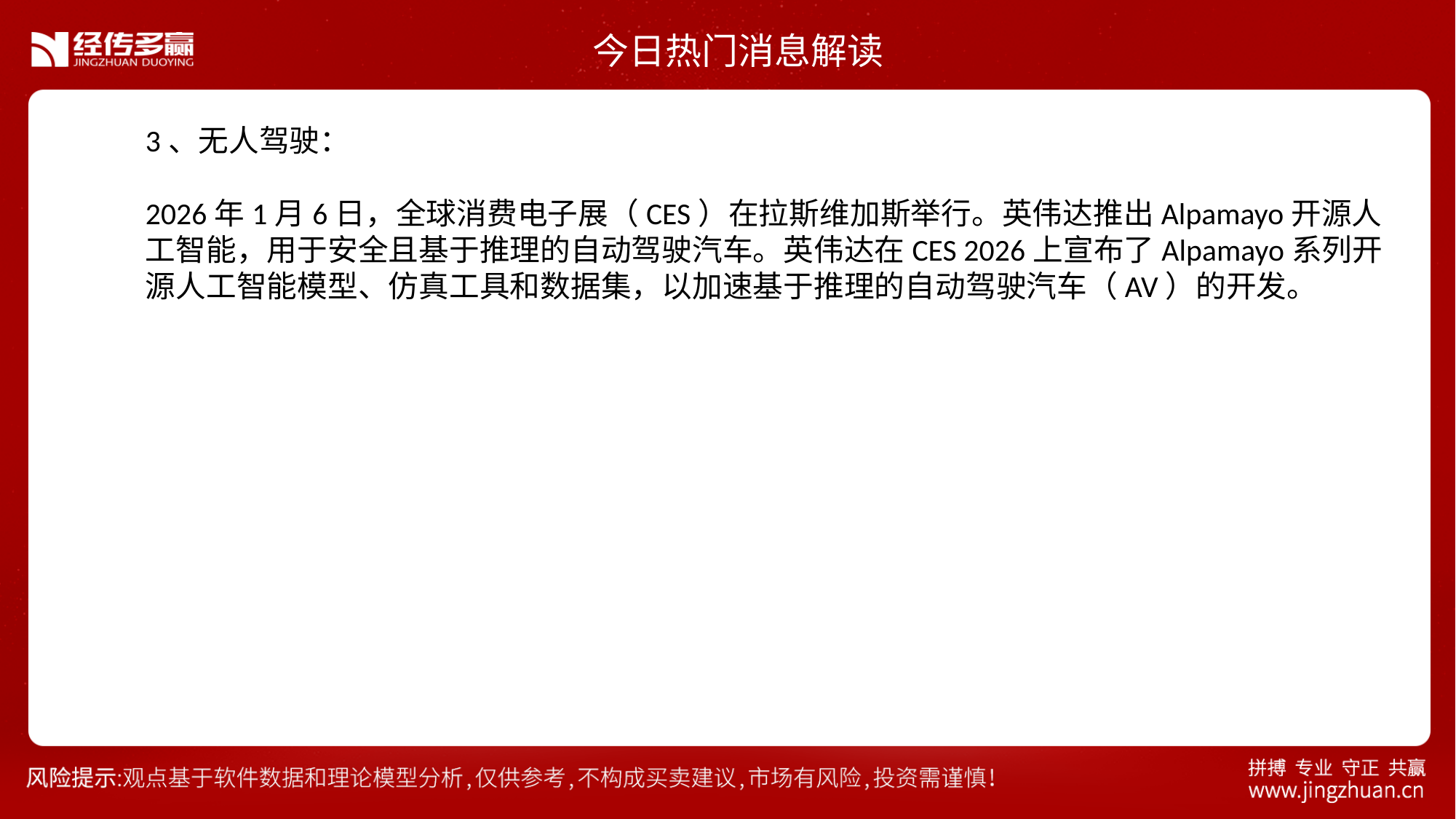

今日热门消息解读
3、无人驾驶：

2026年1月6日，全球消费电子展（CES）在拉斯维加斯举行。英伟达推出Alpamayo开源人工智能，用于安全且基于推理的自动驾驶汽车。英伟达在CES 2026上宣布了Alpamayo系列开源人工智能模型、仿真工具和数据集，以加速基于推理的自动驾驶汽车（AV）的开发。